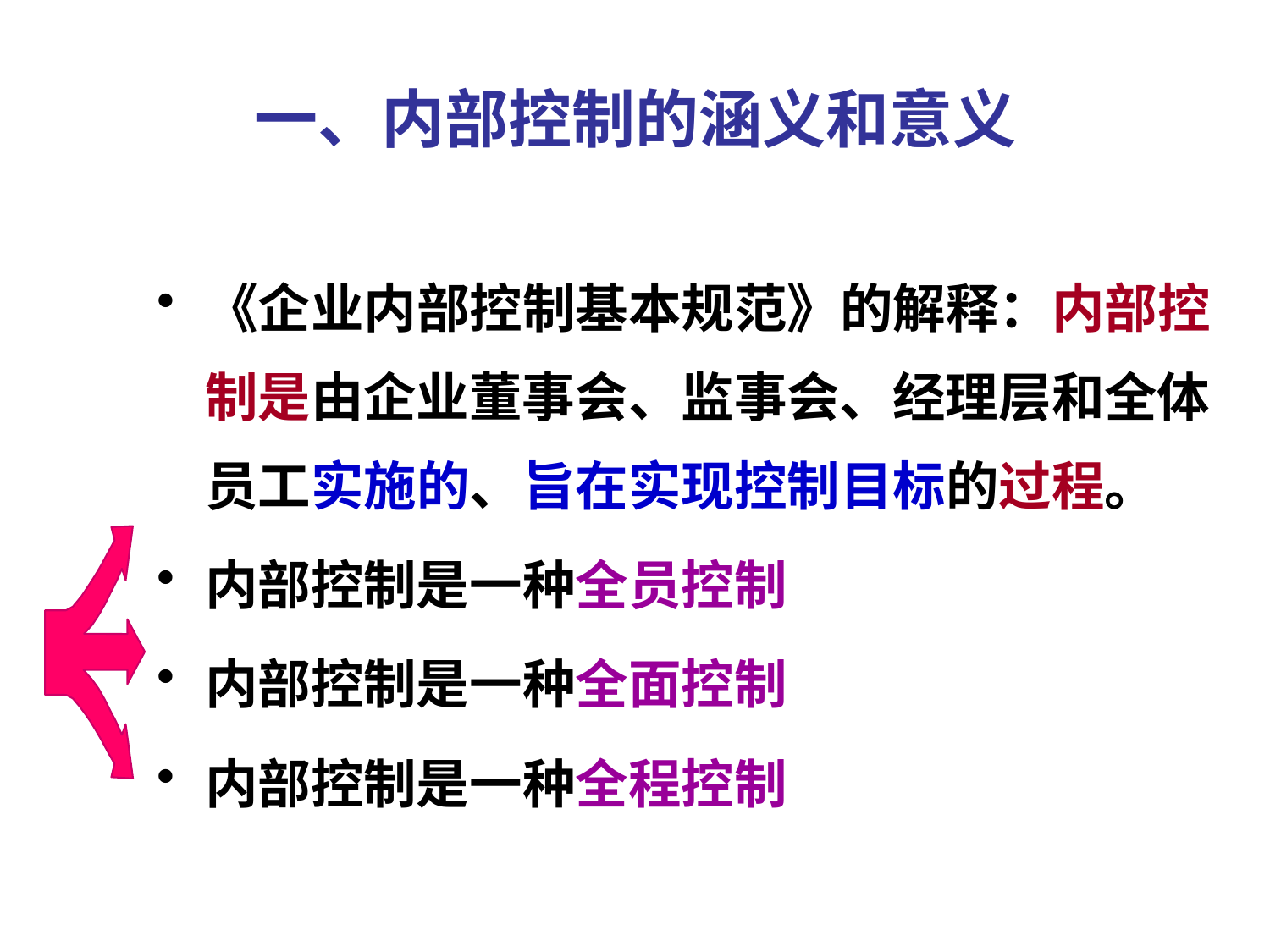

# 一、内部控制的涵义和意义
《企业内部控制基本规范》的解释：内部控制是由企业董事会、监事会、经理层和全体员工实施的、旨在实现控制目标的过程。
内部控制是一种全员控制
内部控制是一种全面控制
内部控制是一种全程控制